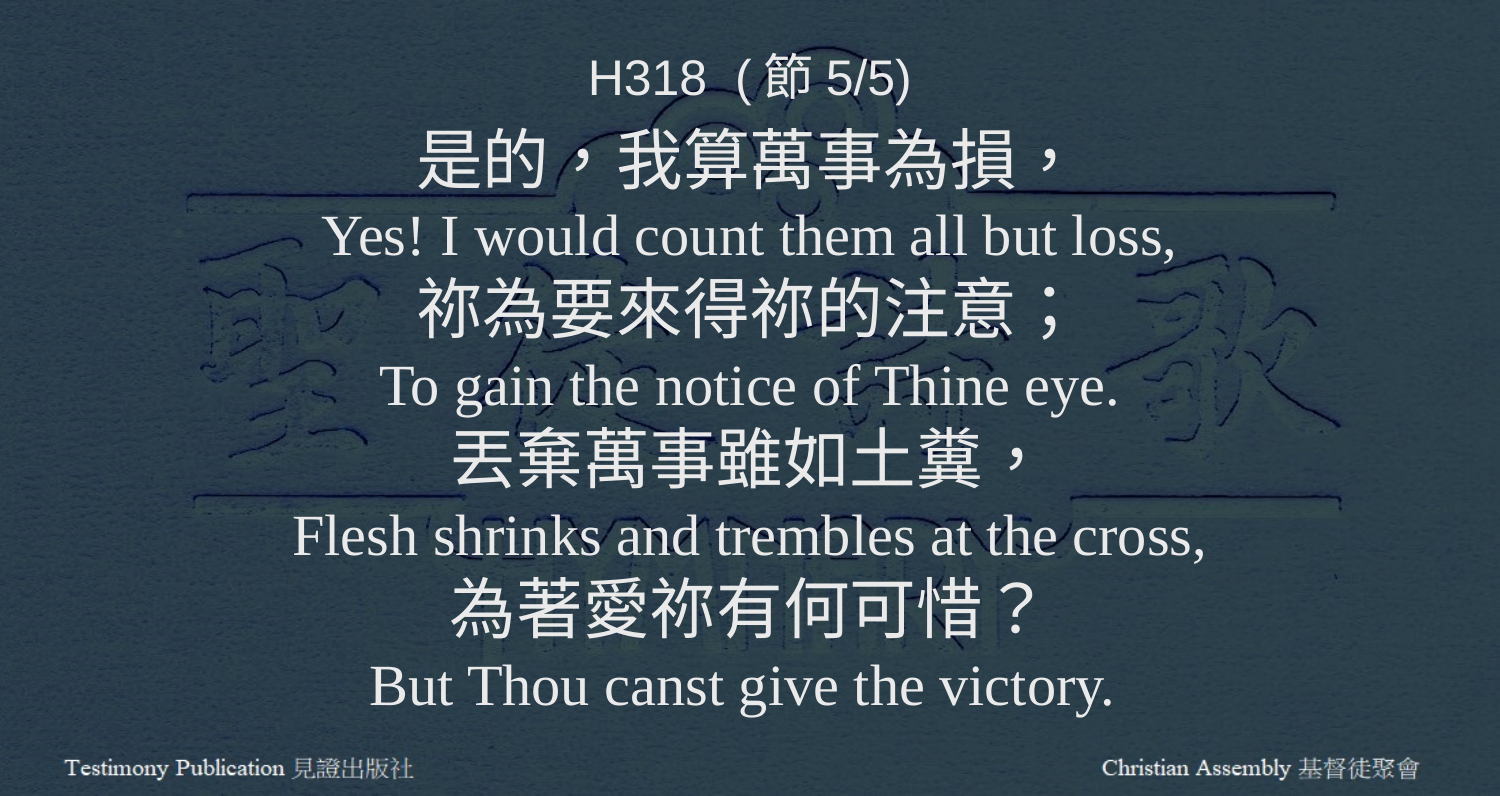

H318  (節5/5)
是的，我算萬事為損，
Yes! I would count them all but loss,
祢為要來得祢的注意；
To gain the notice of Thine eye.
丟棄萬事雖如土糞，
Flesh shrinks and trembles at the cross,
為著愛祢有何可惜？
But Thou canst give the victory.